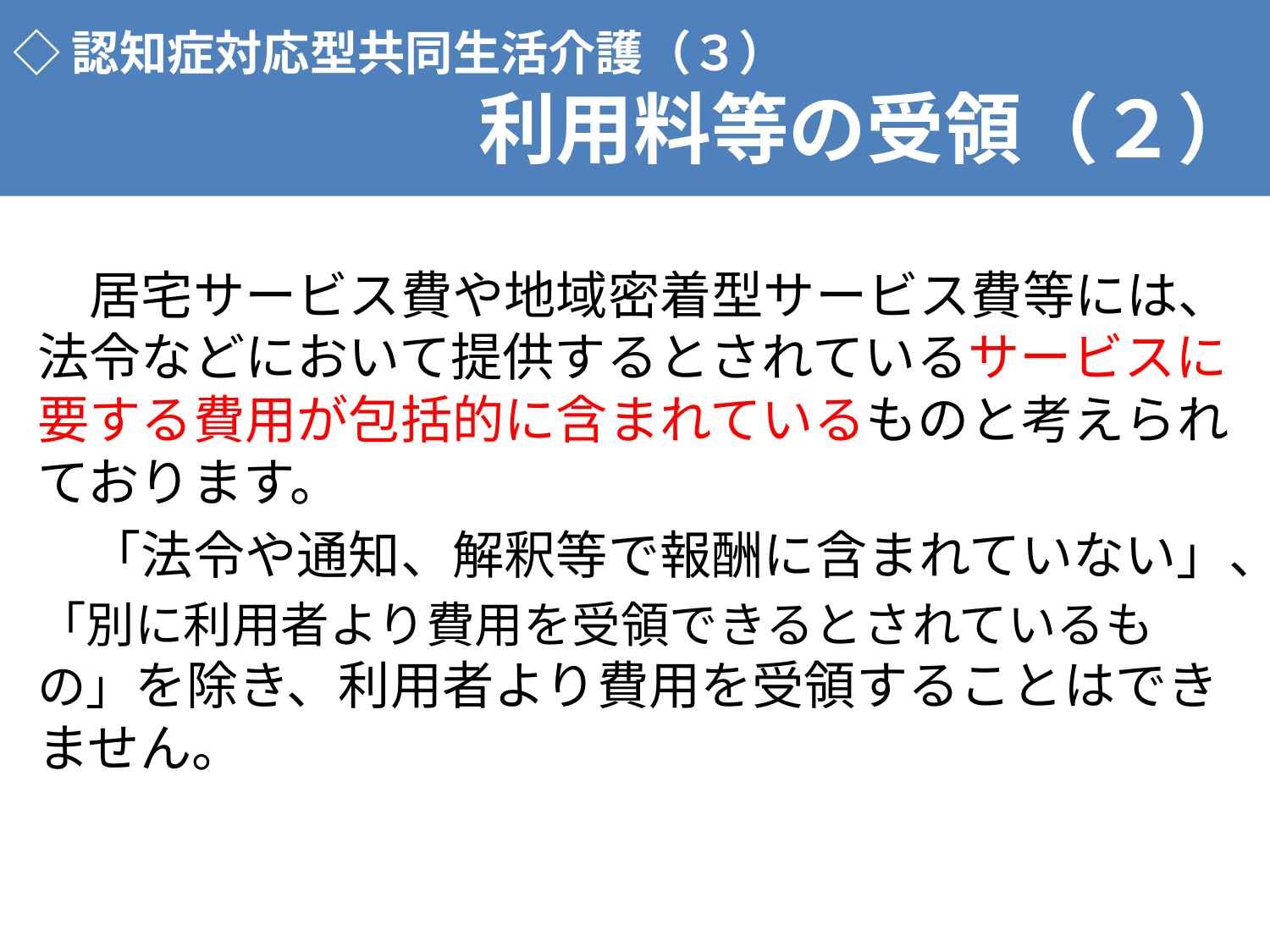

# ◇認知症対応型共同生活介護（３） 　　　　　　利用料等の受領（２）
　居宅サービス費や地域密着型サービス費等には、法令などにおいて提供するとされているサービスに要する費用が包括的に含まれているものと考えられております。
　「法令や通知、解釈等で報酬に含まれていない」、
「別に利用者より費用を受領できるとされているもの」を除き、利用者より費用を受領することはできません。